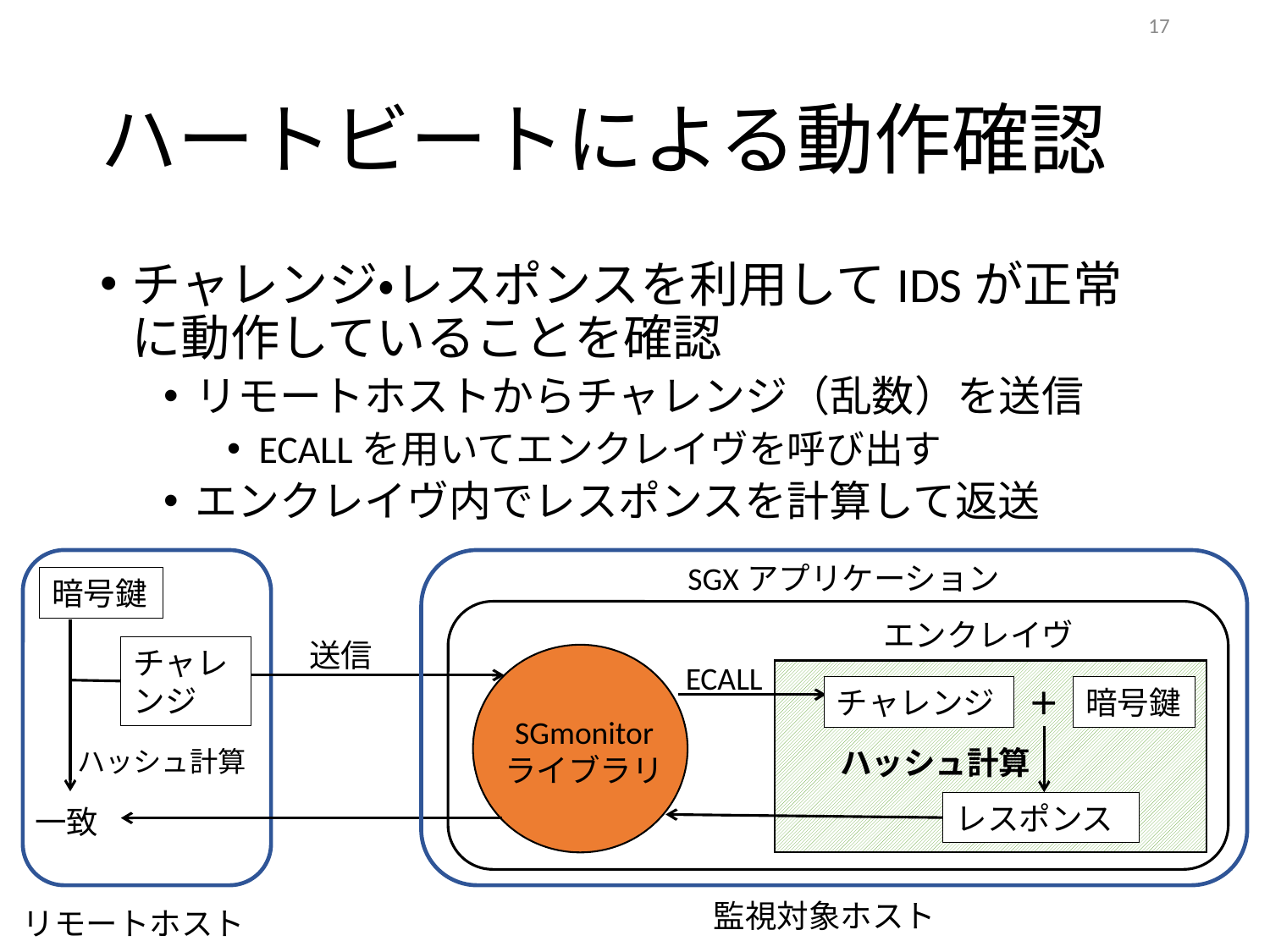

17
# ハートビートによる動作確認
チャレンジ・レスポンスを利用してIDSが正常に動作していることを確認
リモートホストからチャレンジ（乱数）を送信
ECALLを用いてエンクレイヴを呼び出す
エンクレイヴ内でレスポンスを計算して返送

SGXアプリケーション
暗号鍵

エンクレイヴ
送信
チャレンジ

ECALL

チャレンジ
暗号鍵
＋
SGmonitor
ライブラリ
ハッシュ計算
ハッシュ計算
レスポンス
一致
監視対象ホスト
リモートホスト